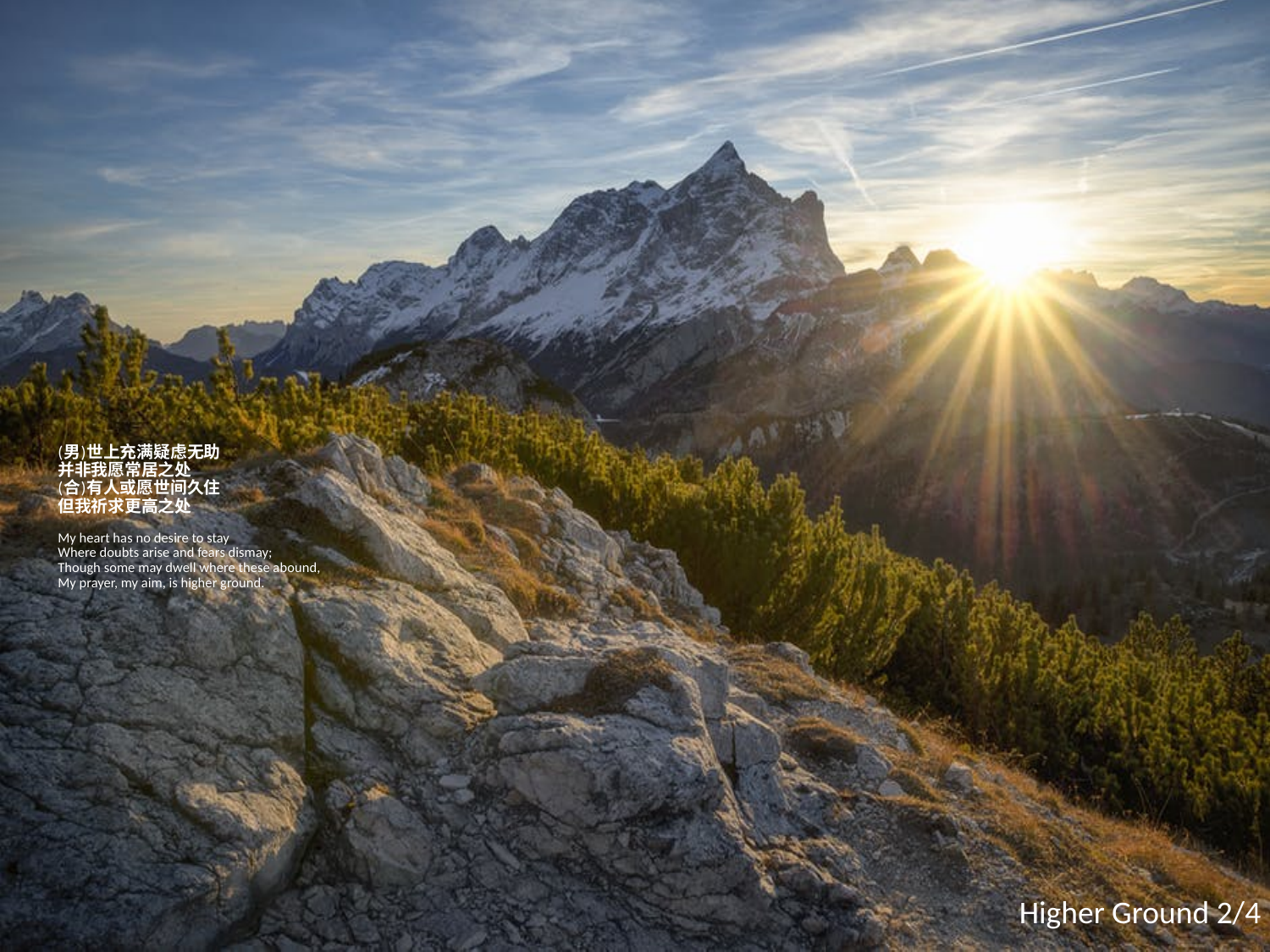

# (男)世上充满疑虑无助 并非我愿常居之处 (合)有人或愿世间久住 但我祈求更高之处 My heart has no desire to stay Where doubts arise and fears dismay; Though some may dwell where these abound, My prayer, my aim, is higher ground.
Higher Ground 2/4